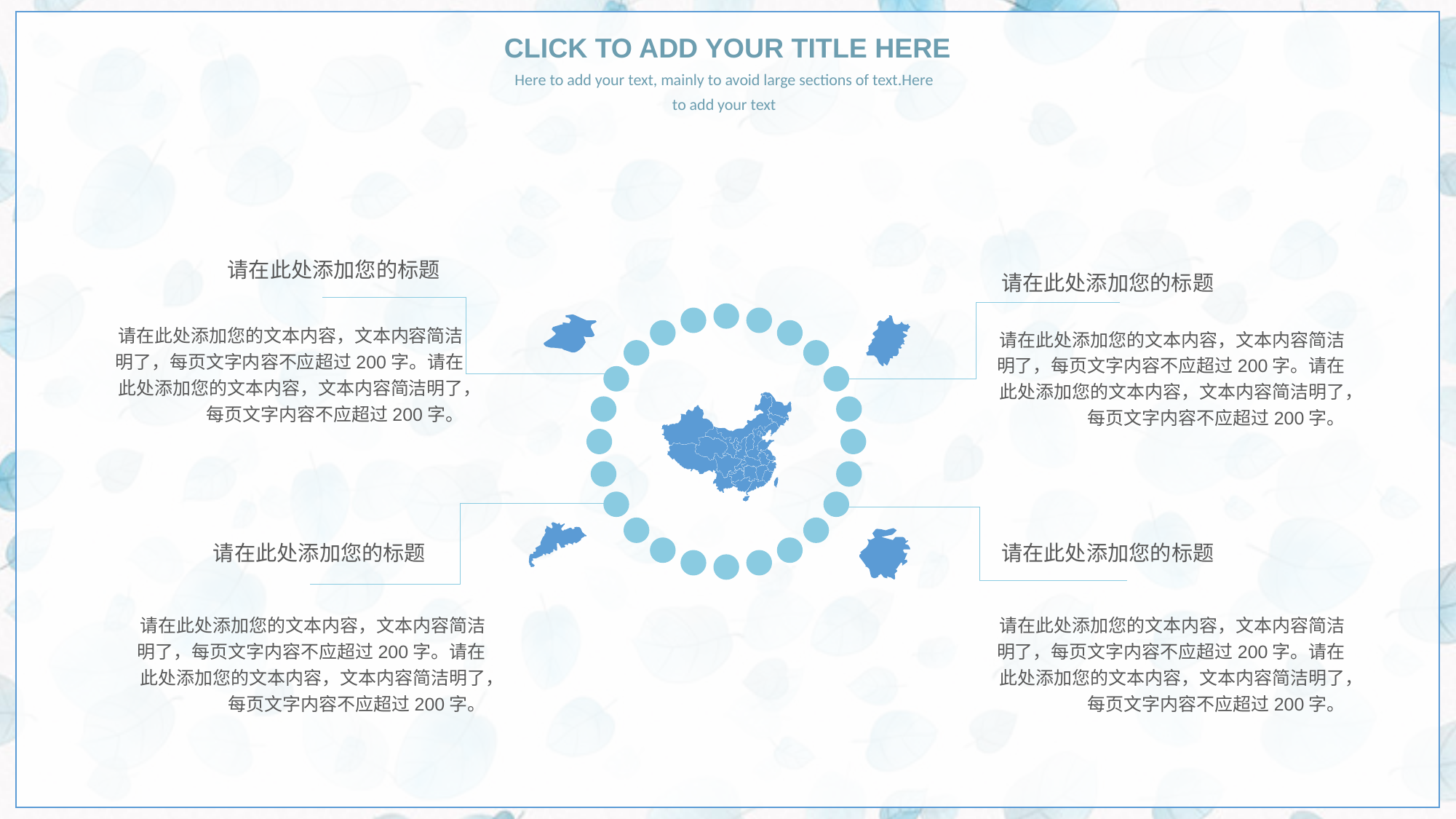

CLICK TO ADD YOUR TITLE HERE
Here to add your text, mainly to avoid large sections of text.Here to add your text
请在此处添加您的标题
请在此处添加您的标题

请在此处添加您的文本内容，文本内容简洁明了，每页文字内容不应超过200字。请在此处添加您的文本内容，文本内容简洁明了，每页文字内容不应超过200字。

请在此处添加您的文本内容，文本内容简洁明了，每页文字内容不应超过200字。请在此处添加您的文本内容，文本内容简洁明了，每页文字内容不应超过200字。

请在此处添加您的标题
请在此处添加您的标题
请在此处添加您的文本内容，文本内容简洁明了，每页文字内容不应超过200字。请在此处添加您的文本内容，文本内容简洁明了，每页文字内容不应超过200字。

请在此处添加您的文本内容，文本内容简洁明了，每页文字内容不应超过200字。请在此处添加您的文本内容，文本内容简洁明了，每页文字内容不应超过200字。